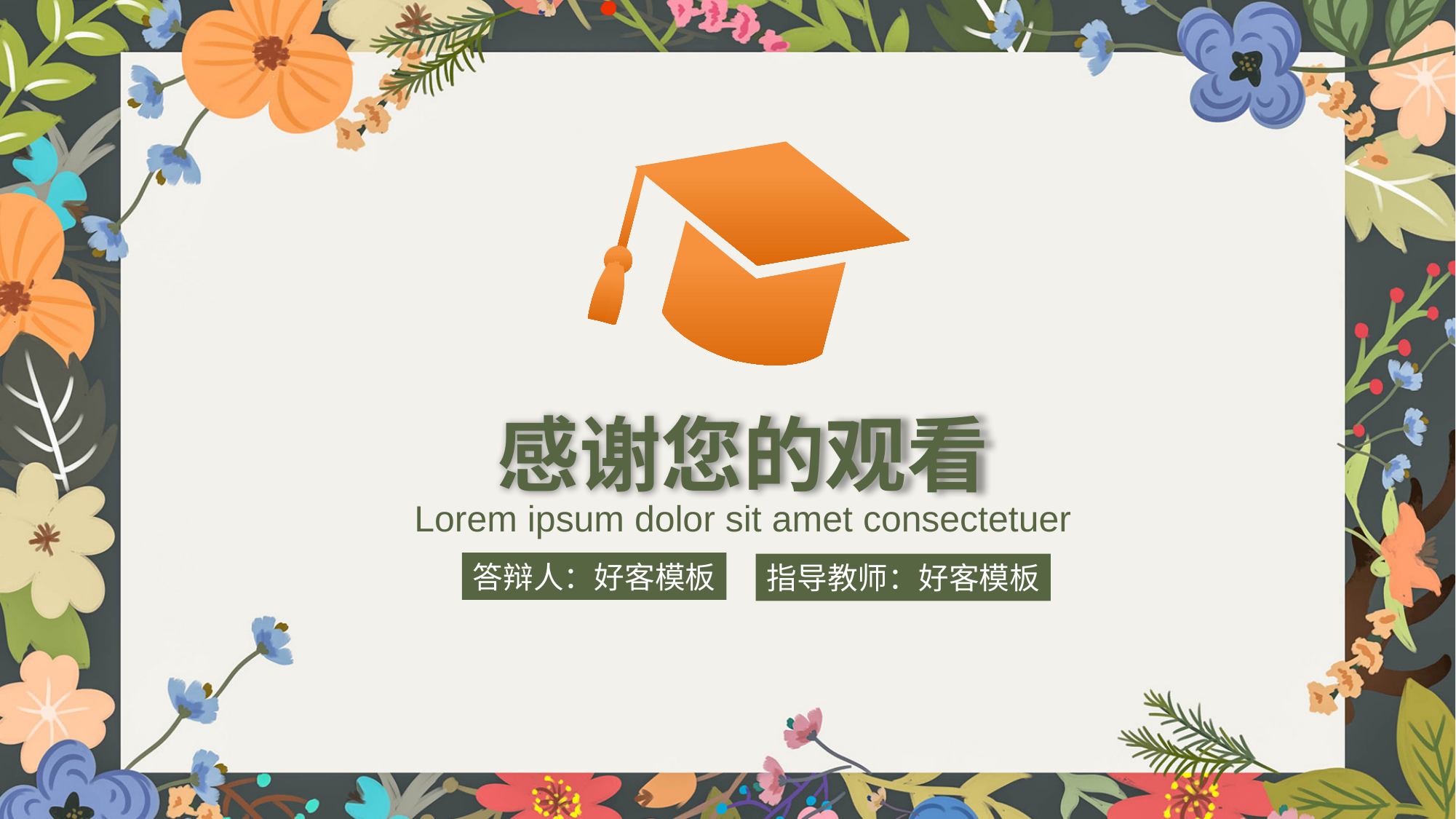

感谢您的观看
Lorem ipsum dolor sit amet consectetuer
答辩人：好客模板
指导教师：好客模板